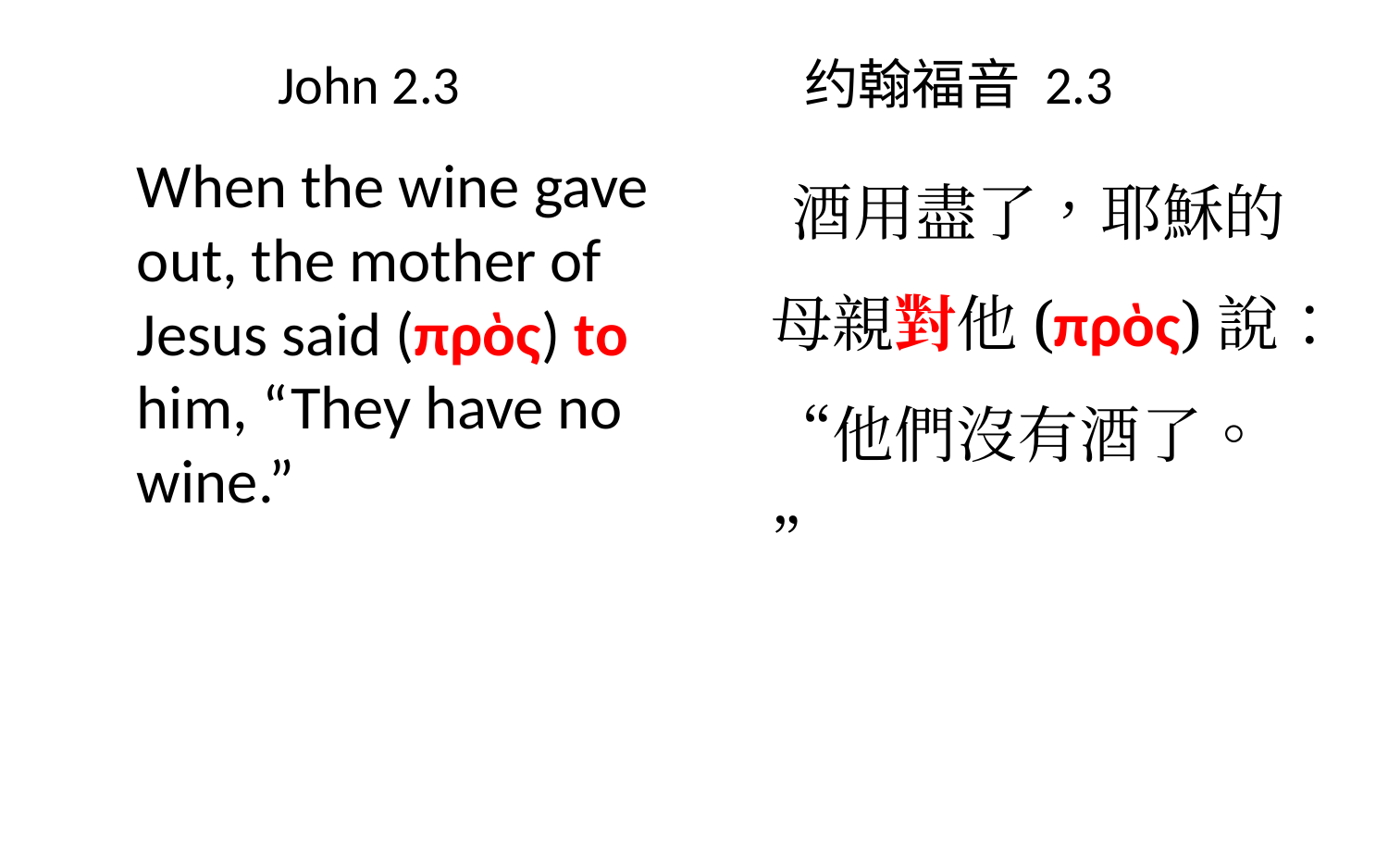

# John 2.3                           约翰福音 2.3
     酒用盡了，耶穌的母親對他(πρὸς)說：“他們沒有酒了。”

     When the wine gave out, the mother of Jesus said (πρὸς) to him, “They have no wine.”